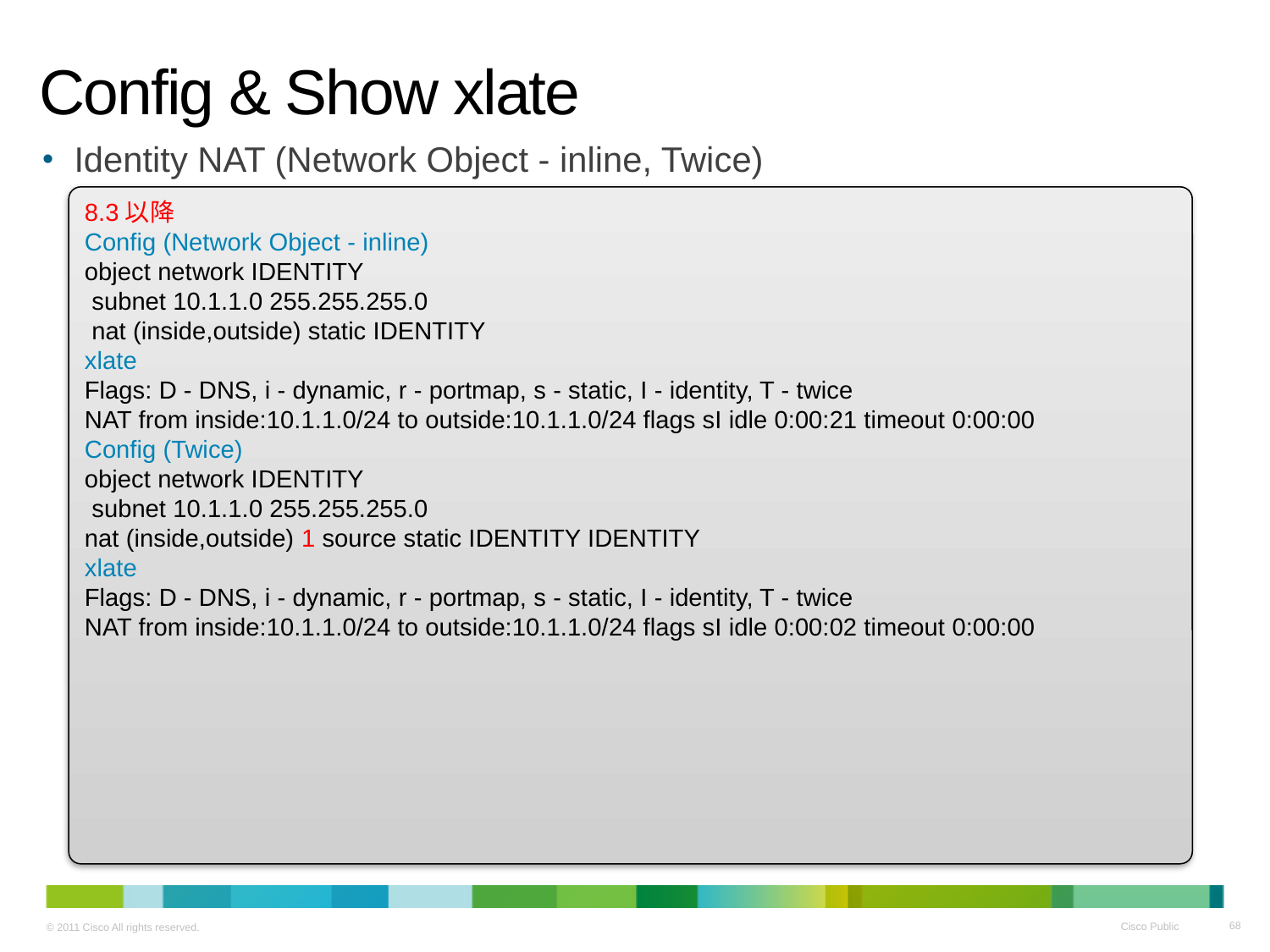

# Config & Show xlate
Identity NAT (Network Object - inline, Twice)

8.3以降
Config (Network Object - inline)
object network IDENTITY
 subnet 10.1.1.0 255.255.255.0
 nat (inside,outside) static IDENTITY
xlate
Flags: D - DNS, i - dynamic, r - portmap, s - static, I - identity, T - twice
NAT from inside:10.1.1.0/24 to outside:10.1.1.0/24 flags sI idle 0:00:21 timeout 0:00:00
Config (Twice)
object network IDENTITY
 subnet 10.1.1.0 255.255.255.0
nat (inside,outside) 1 source static IDENTITY IDENTITY
xlate
Flags: D - DNS, i - dynamic, r - portmap, s - static, I - identity, T - twice
NAT from inside:10.1.1.0/24 to outside:10.1.1.0/24 flags sI idle 0:00:02 timeout 0:00:00